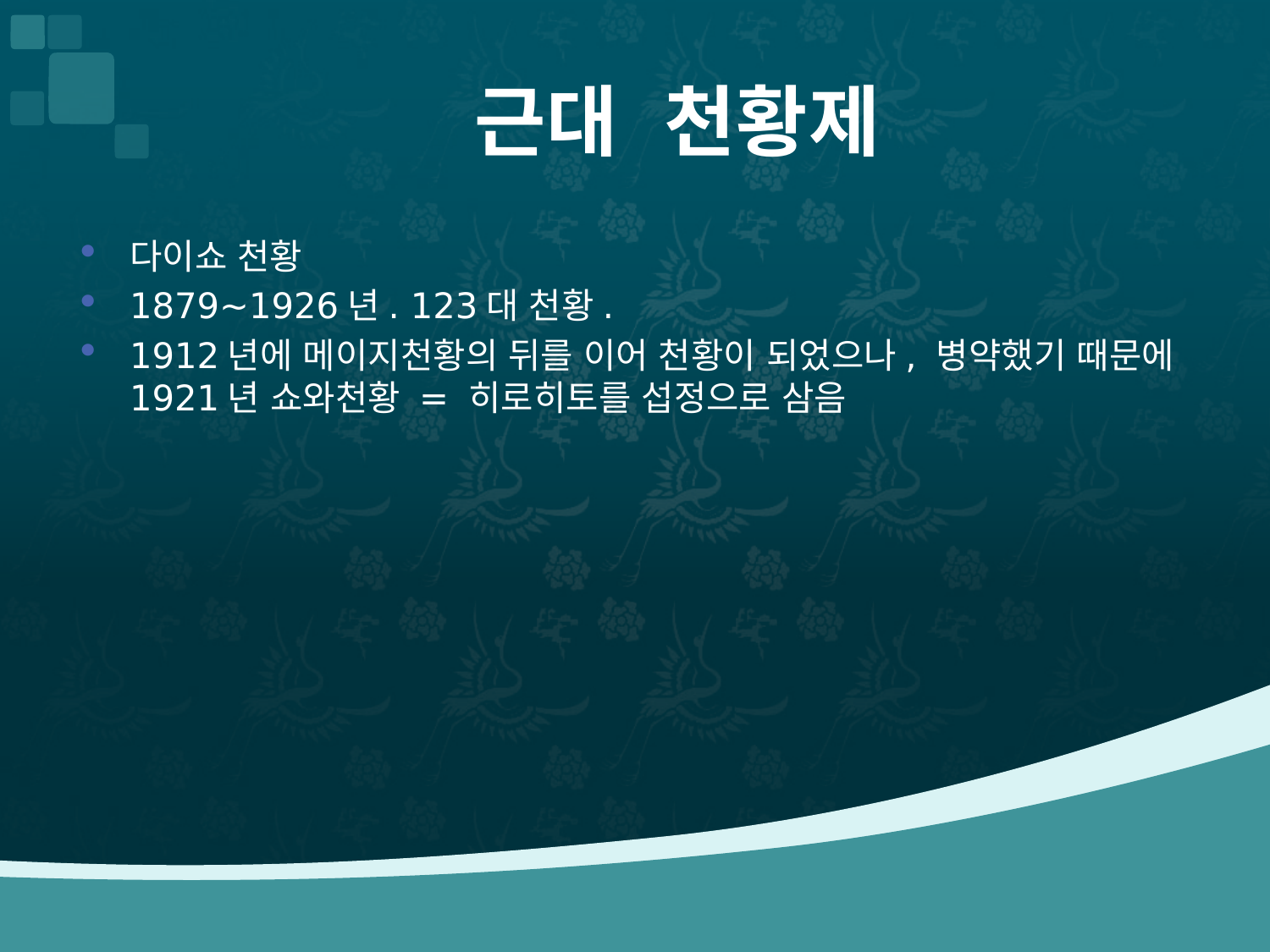

# 근대  천황제

다이쇼 천황
1879~1926년. 123대 천황.
1912년에 메이지천황의 뒤를 이어 천황이 되었으나, 병약했기 때문에 1921년 쇼와천황 = 히로히토를 섭정으로 삼음